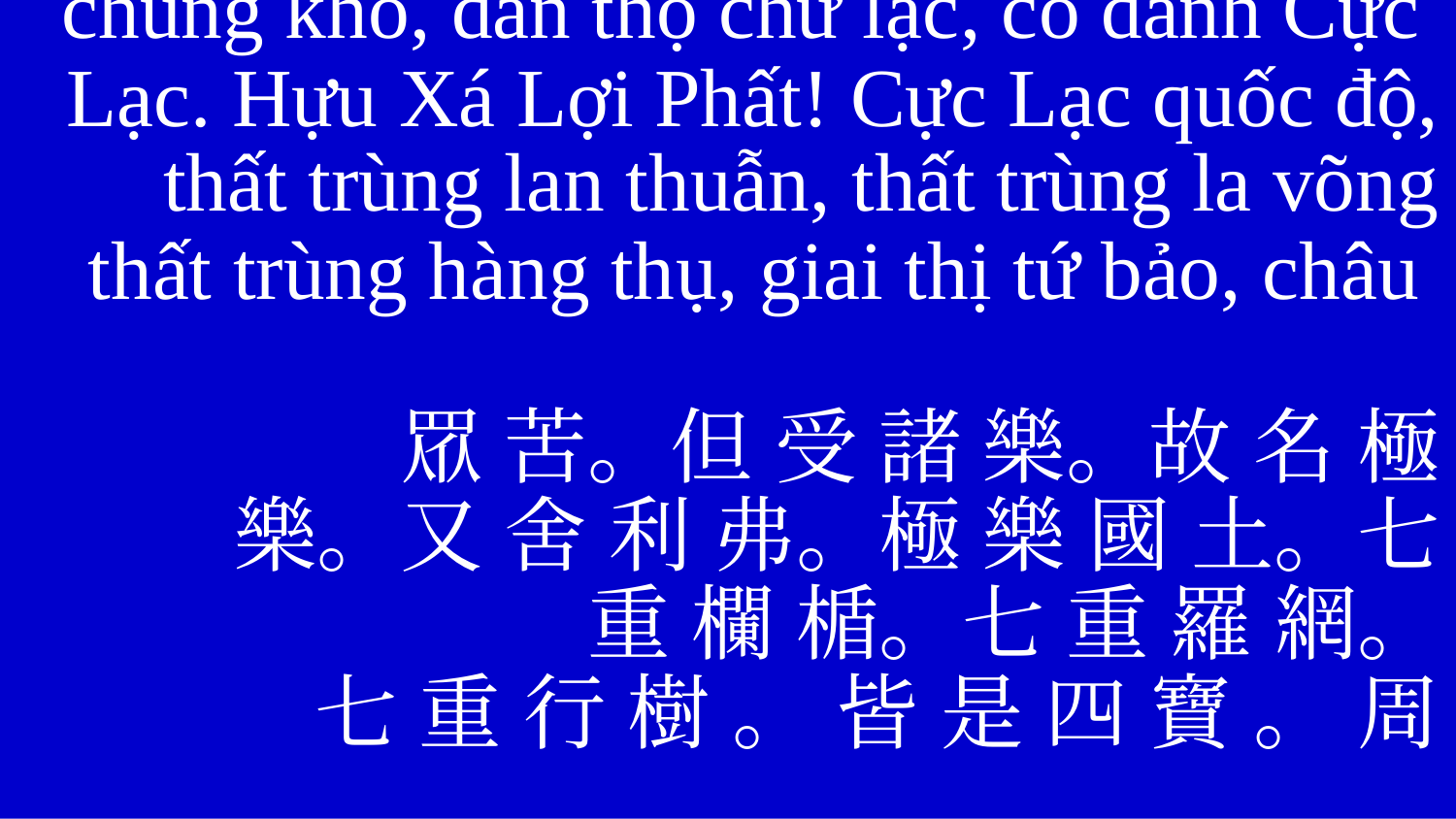

chúng khổ, đản thọ chư lạc, cố danh Cực
Lạc. Hựu Xá Lợi Phất! Cực Lạc quốc độ, thất trùng lan thuẫn, thất trùng la võng
thất trùng hàng thụ, giai thị tứ bảo, châu

眾 苦。但 受 諸 樂。故 名 極
樂。又 舍 利 弗。極 樂 國 土。七
重 欄 楯。七 重 羅 網。
七 重 行 樹 。 皆 是 四 寶 。 周